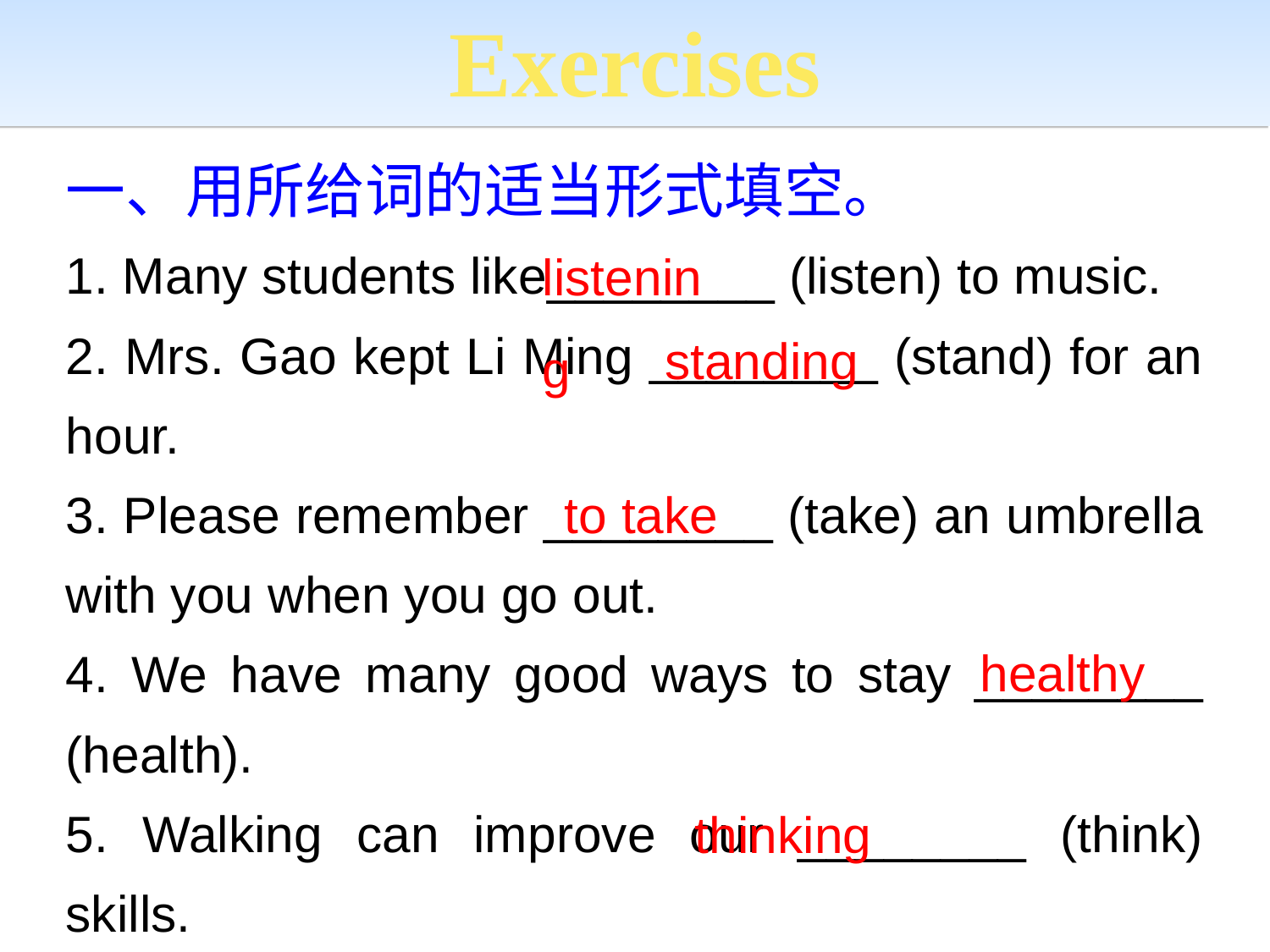

Exercises
一、用所给词的适当形式填空。
1. Many students like________ (listen) to music.
2. Mrs. Gao kept Li Ming ________ (stand) for an hour.
3. Please remember ________ (take) an umbrella with you when you go out.
4. We have many good ways to stay ________ (health).
5. Walking can improve our ________ (think) skills.
listening
standing
to take
healthy
thinking